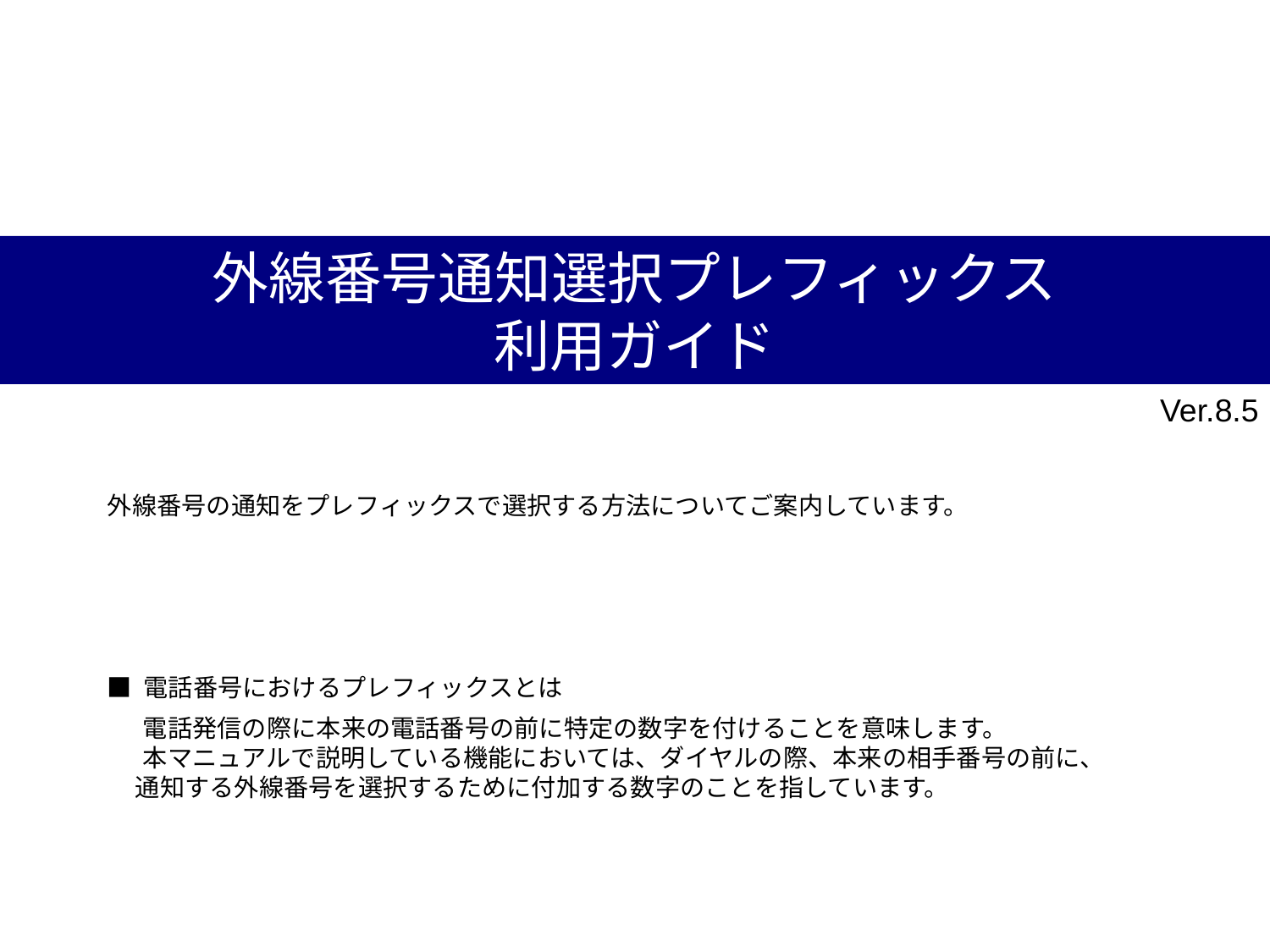

外線番号通知選択プレフィックス
利用ガイド
Ver.8.5
外線番号の通知をプレフィックスで選択する方法についてご案内しています。
■ 電話番号におけるプレフィックスとは

　  電話発信の際に本来の電話番号の前に特定の数字を付けることを意味します。
　  本マニュアルで説明している機能においては、ダイヤルの際、本来の相手番号の前に、
    通知する外線番号を選択するために付加する数字のことを指しています。